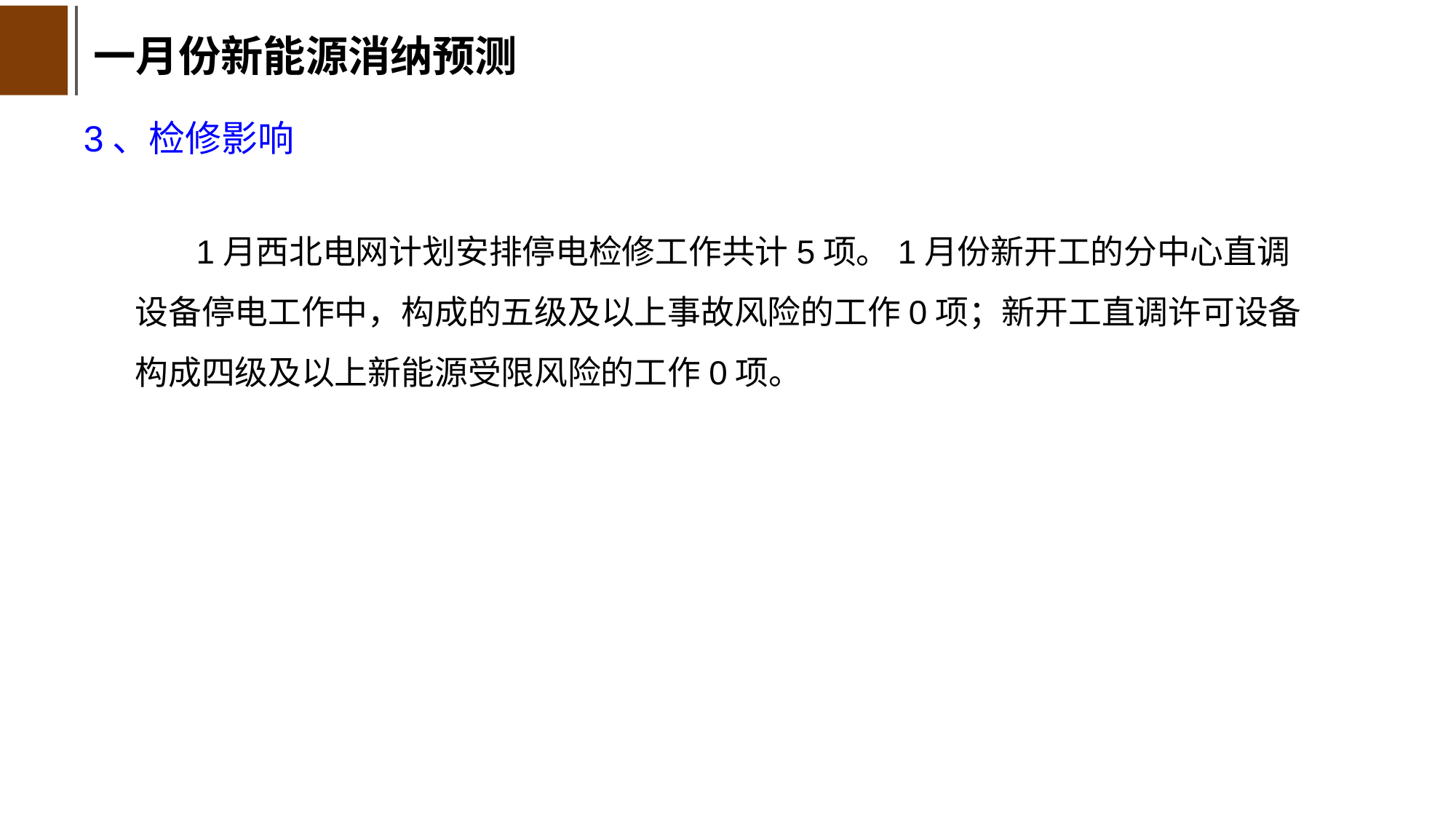

一月份新能源消纳预测
3、检修影响
　　1月西北电网计划安排停电检修工作共计5项。1月份新开工的分中心直调设备停电工作中，构成的五级及以上事故风险的工作0项；新开工直调许可设备构成四级及以上新能源受限风险的工作0项。